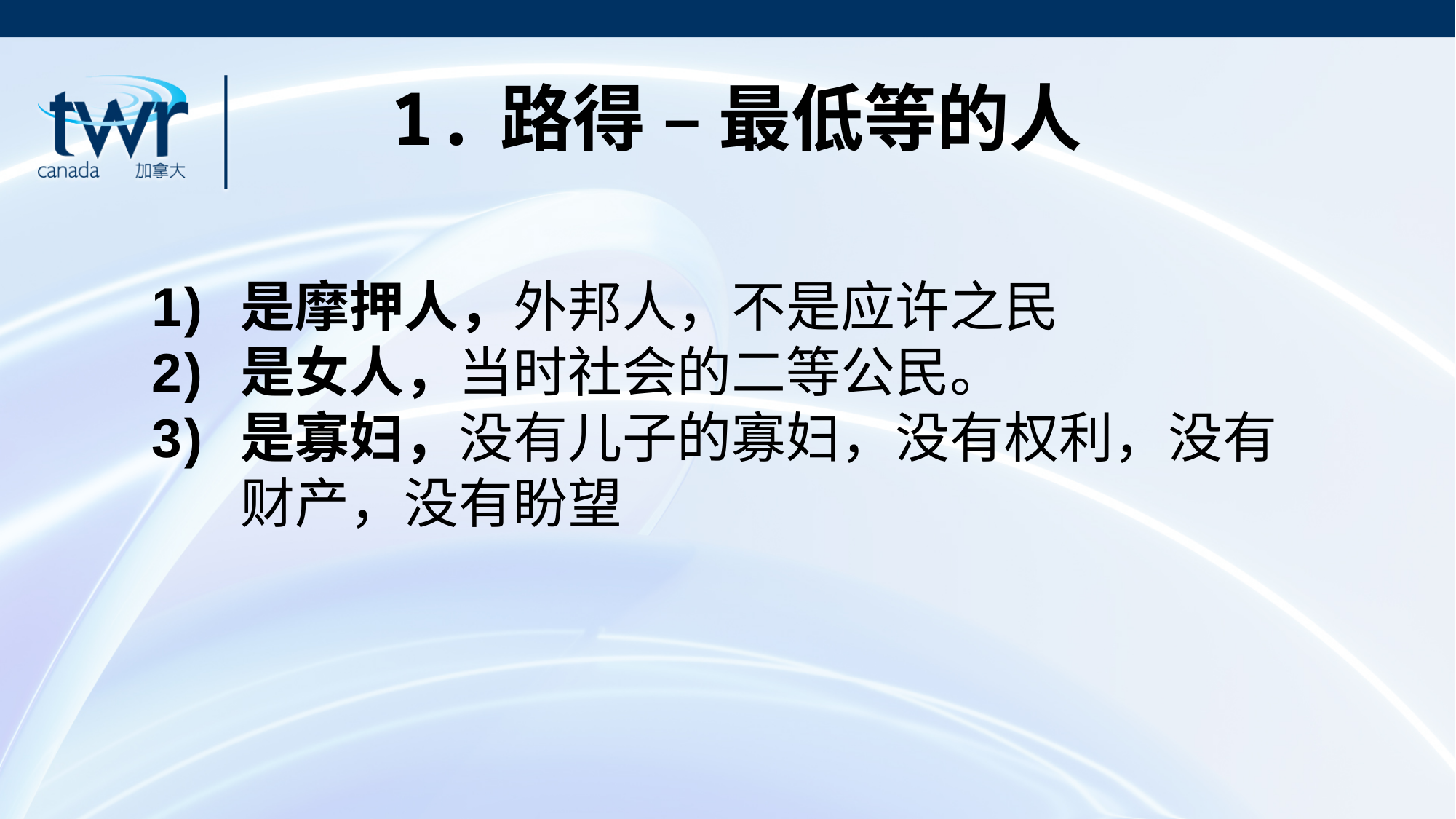

1.	路得 – 最低等的人
是摩押人，外邦人，不是应许之民
是女人，当时社会的二等公民。
是寡妇，没有儿子的寡妇，没有权利，没有财产，没有盼望